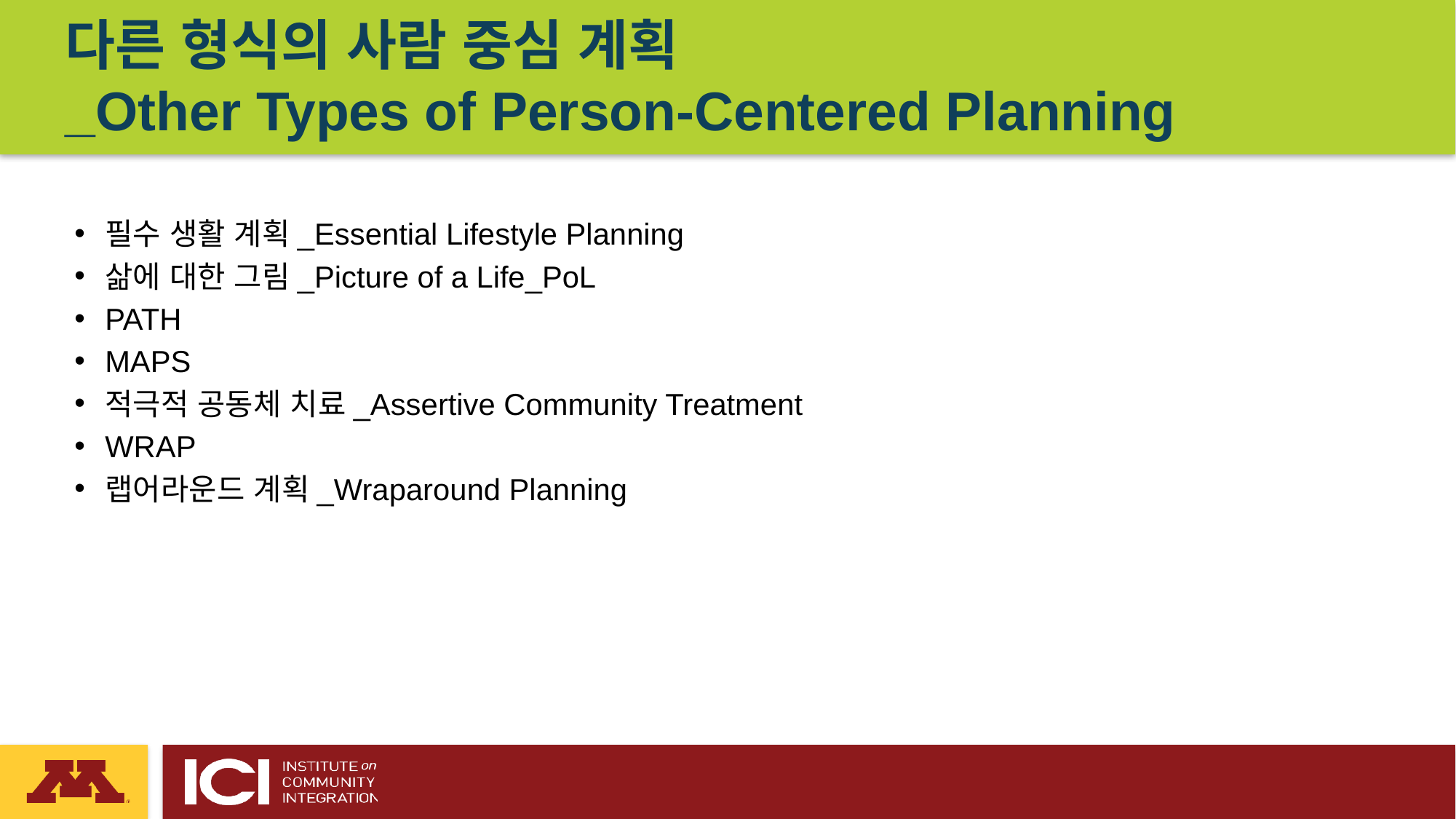

다른 형식의 사람 중심 계획
_Other Types of Person-Centered Planning
필수 생활 계획_Essential Lifestyle Planning
삶에 대한 그림_Picture of a Life_PoL
PATH
MAPS
적극적 공동체 치료_Assertive Community Treatment
WRAP
랩어라운드 계획_Wraparound Planning